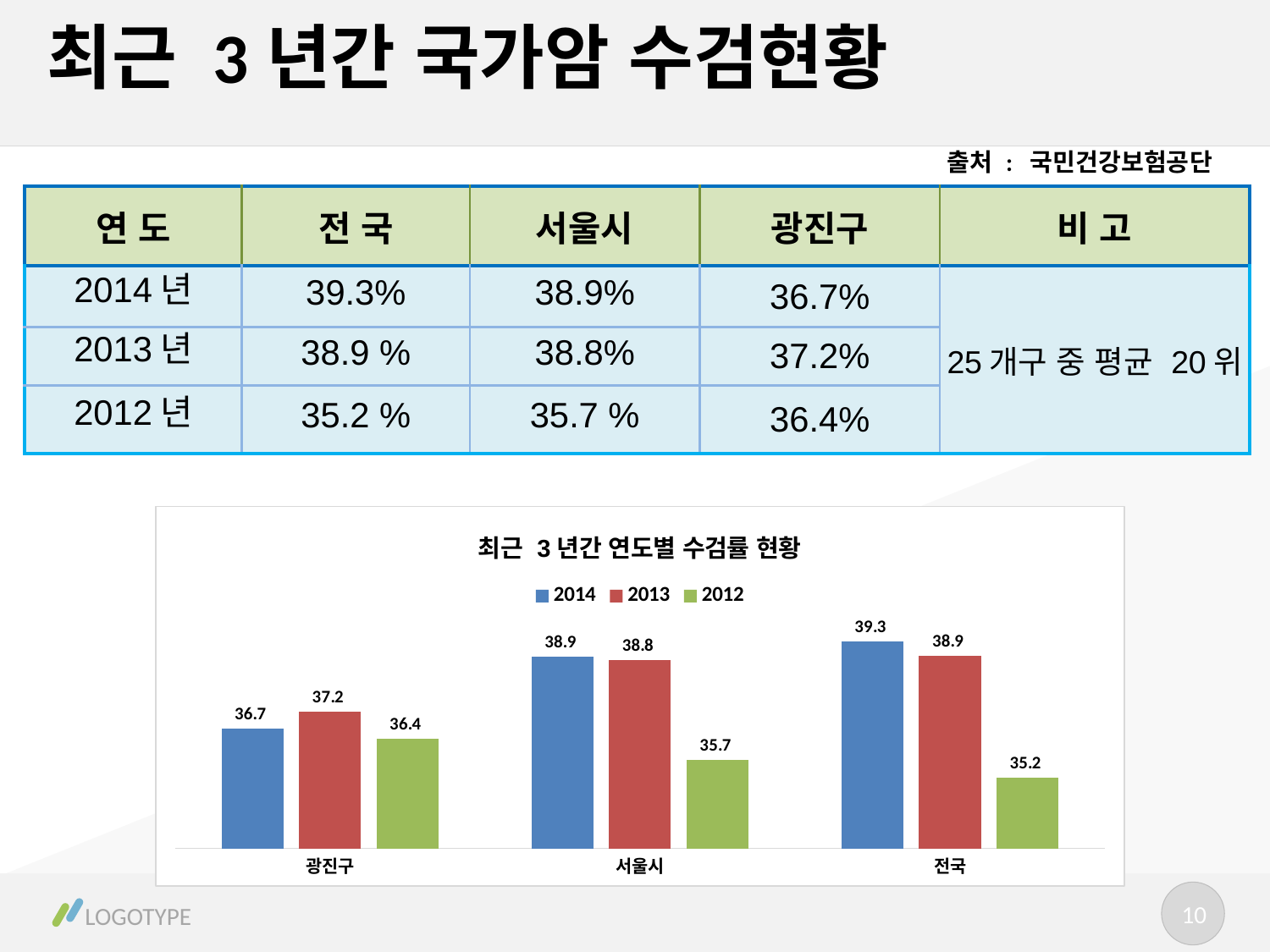

# 최근 3년간 국가암 수검현황
출처 :  국민건강보험공단
| 연 도 | 전 국 | 서울시 | 광진구 | 비 고 |
| --- | --- | --- | --- | --- |
| 2014년 | 39.3% | 38.9% | 36.7% | 25개구 중 평균 20위 |
| 2013년 | 38.9 % | 38.8% | 37.2% |  |
| 2012년 | 35.2 % | 35.7 % | 36.4% |  |

### Chart: 최근 3년간 연도별 수검률 현황

| Category | 2014 | 2013 | 2012 |
|---|---|---|---|
| 광진구 | 36.66000000000001 | 37.18 | 36.36 |
| 서울시 | 38.85 | 38.75 | 35.69000000000001 |
| 전국 | 39.33 | 38.870000000000005 | 35.16000000000001 |